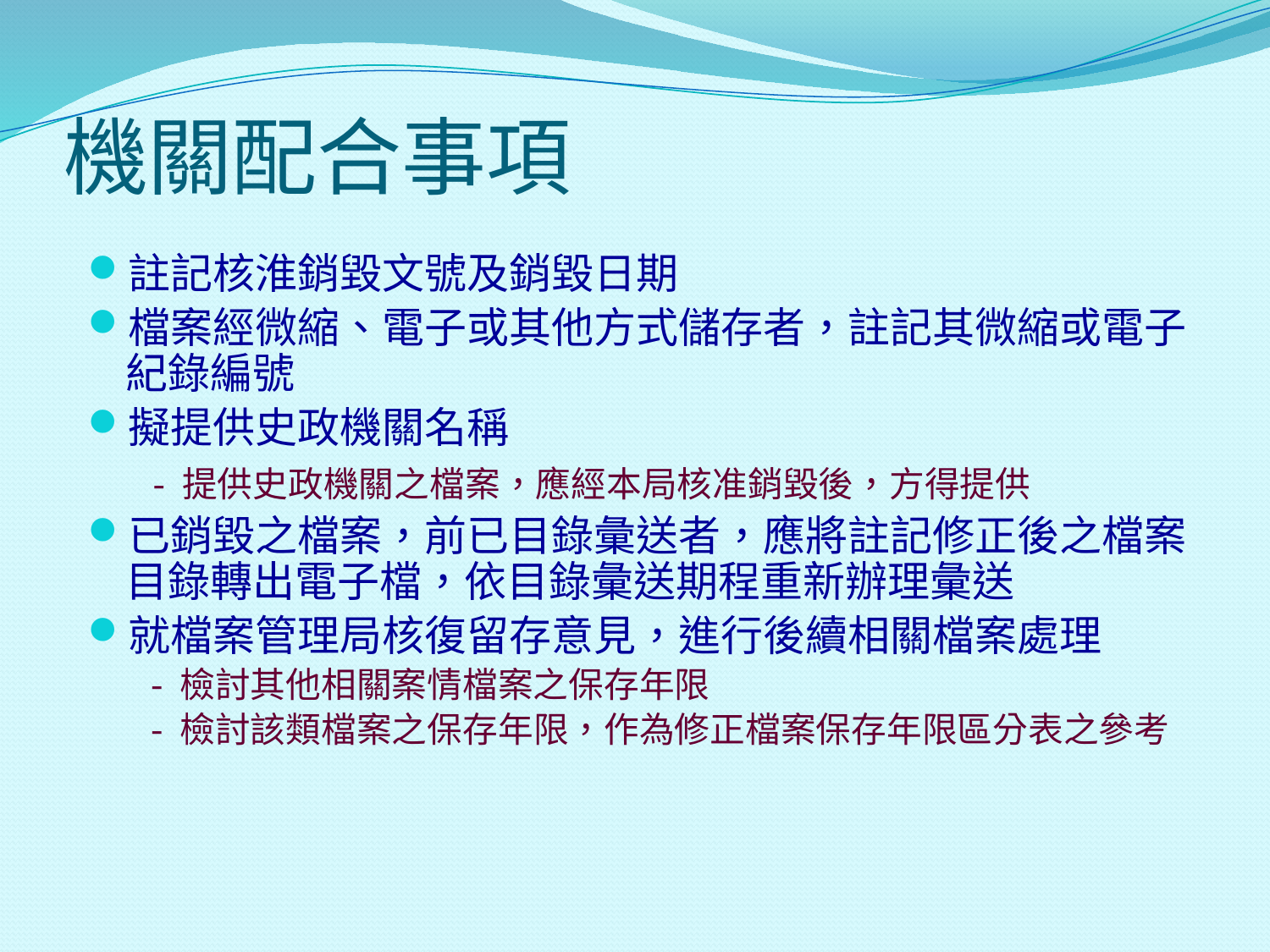

# 機關配合事項
註記核淮銷毀文號及銷毀日期
檔案經微縮、電子或其他方式儲存者，註記其微縮或電子紀錄編號
擬提供史政機關名稱
      - 提供史政機關之檔案，應經本局核准銷毀後，方得提供
已銷毀之檔案，前已目錄彙送者，應將註記修正後之檔案目錄轉出電子檔，依目錄彙送期程重新辦理彙送
就檔案管理局核復留存意見，進行後續相關檔案處理
       - 檢討其他相關案情檔案之保存年限
       - 檢討該類檔案之保存年限，作為修正檔案保存年限區分表之參考